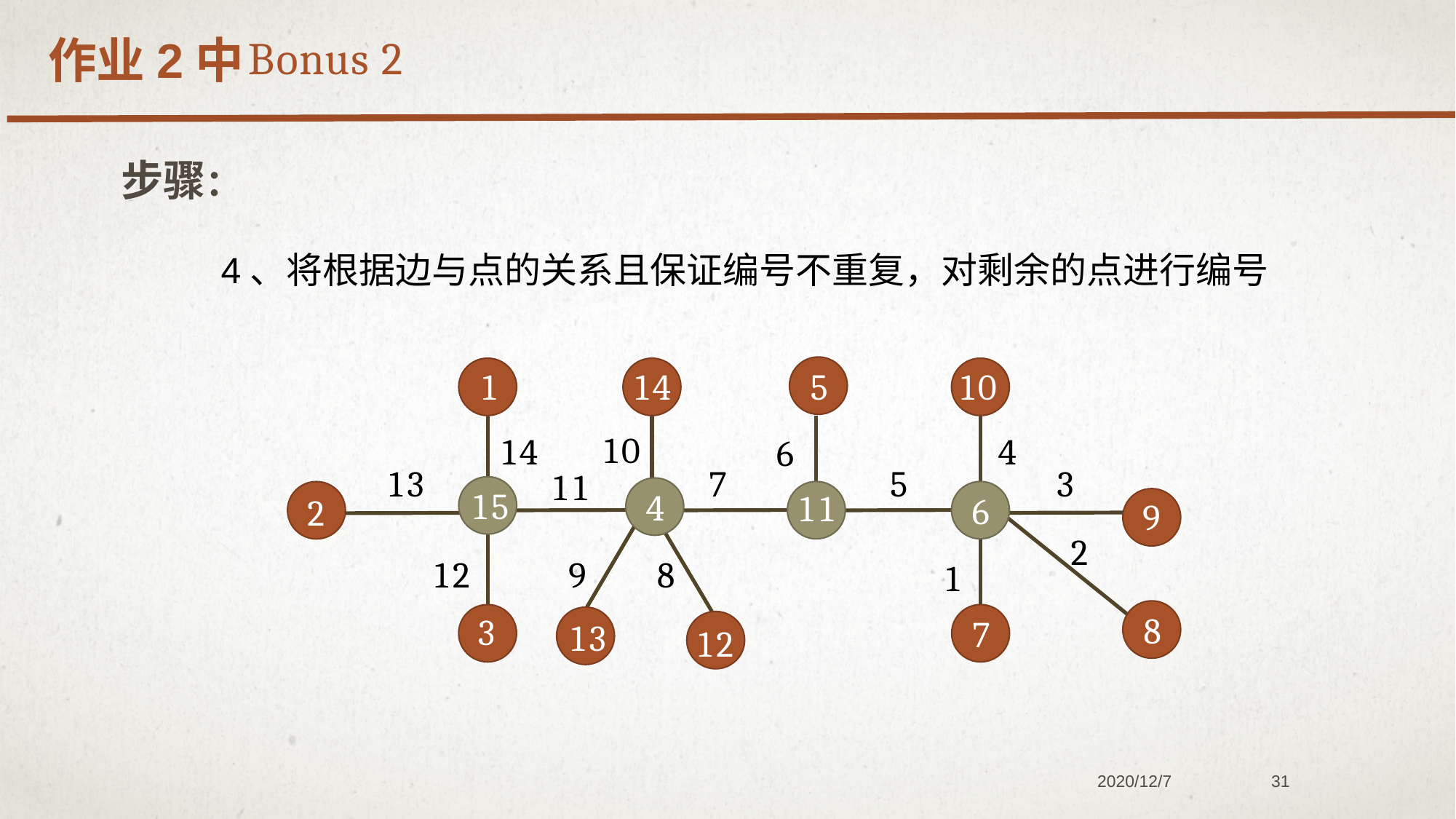

作业2中
Bonus 2
步骤：
4、将根据边与点的关系且保证编号不重复，对剩余的点进行编号
5
10

1
14

10
14
4
6
13
7
3
5
11

15
4
11

6

2

9
2
12
8
9
1
8
3

7

13

12
2020/12/7
31